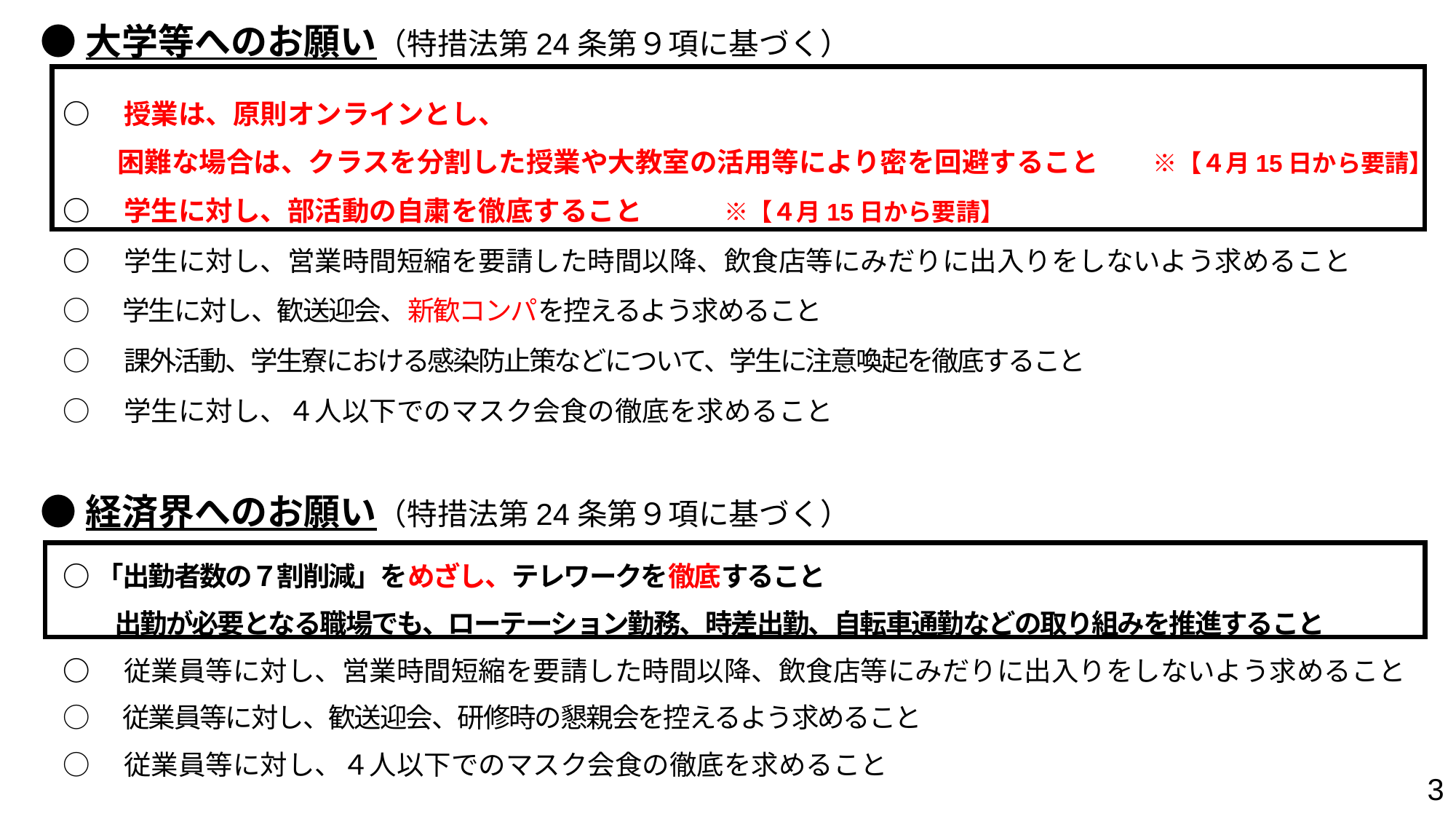

●大学等へのお願い（特措法第24条第９項に基づく）

○　授業は、原則オンラインとし、
　　困難な場合は、クラスを分割した授業や大教室の活用等により密を回避すること　　※【４月15日から要請】
○　学生に対し、部活動の自粛を徹底すること　　　※【４月15日から要請】
○　学生に対し、営業時間短縮を要請した時間以降、飲食店等にみだりに出入りをしないよう求めること
○　学生に対し、歓送迎会、新歓コンパを控えるよう求めること
○　課外活動、学生寮における感染防止策などについて、学生に注意喚起を徹底すること
○　学生に対し、４人以下でのマスク会食の徹底を求めること

●経済界へのお願い（特措法第24条第９項に基づく）

○「出勤者数の７割削減」をめざし、テレワークを徹底すること
　　出勤が必要となる職場でも、ローテーション勤務、時差出勤、自転車通勤などの取り組みを推進すること
○　従業員等に対し、営業時間短縮を要請した時間以降、飲食店等にみだりに出入りをしないよう求めること
○　従業員等に対し、歓送迎会、研修時の懇親会を控えるよう求めること
○　従業員等に対し、４人以下でのマスク会食の徹底を求めること

3